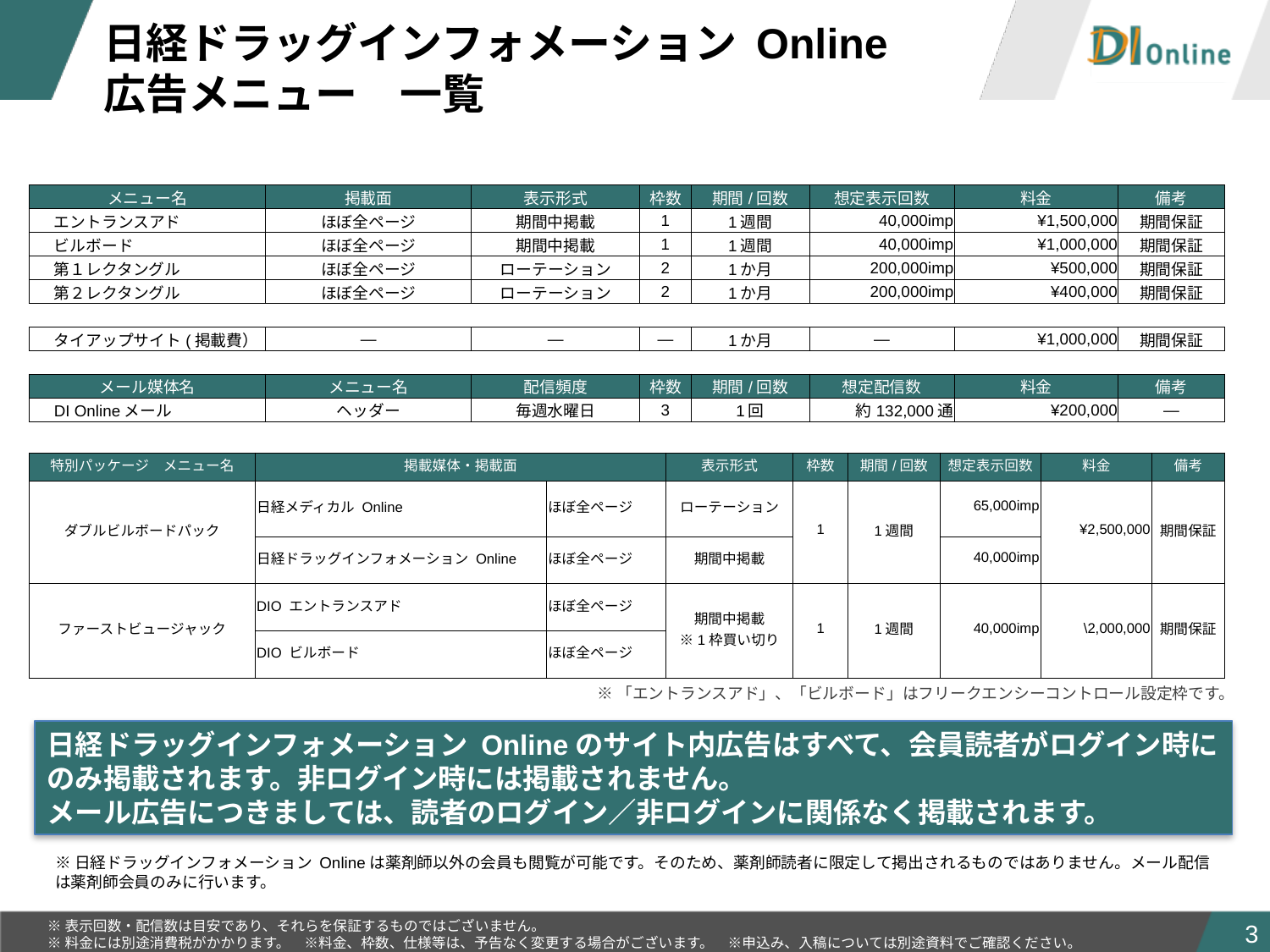

日経ドラッグインフォメーション Online
広告メニュー　一覧
| メニュー名 | 掲載面 | 表示形式 | 枠数 | 期間/回数 | 想定表示回数 | 料金 | 備考 |
| --- | --- | --- | --- | --- | --- | --- | --- |
| エントランスアド | ほぼ全ページ | 期間中掲載 | 1 | 1週間 | 40,000imp | ¥1,500,000 | 期間保証 |
| ビルボード | ほぼ全ページ | 期間中掲載 | 1 | 1週間 | 40,000imp | ¥1,000,000 | 期間保証 |
| 第１レクタングル | ほぼ全ページ | ローテーション | 2 | 1か月 | 200,000imp | ¥500,000 | 期間保証 |
| 第２レクタングル | ほぼ全ページ | ローテーション | 2 | 1か月 | 200,000imp | ¥400,000 | 期間保証 |
|  |  |  |  |  |  |  |  |
| タイアップサイト(掲載費） | ― | ― | ― | 1か月 | ― | ¥1,000,000 | 期間保証 |
|  |  |  |  |  |  |  |  |
| メール媒体名 | メニュー名 | 配信頻度 | 枠数 | 期間/回数 | 想定配信数 | 料金 | 備考 |
| DI Onlineメール | ヘッダー | 毎週水曜日 | 3 | 1回 | 約132,000通 | ¥200,000 | ― |
| 特別パッケージ　メニュー名 | 掲載媒体・掲載面 |  | 表示形式 | 枠数 | 期間/回数 | 想定表示回数 | 料金 | 備考 |
| --- | --- | --- | --- | --- | --- | --- | --- | --- |
| ダブルビルボードパック | 日経メディカル Online | ほぼ全ページ | ローテーション | 1 | 1週間 | 65,000imp | ¥2,500,000 | 期間保証 |
|  | 日経ドラッグインフォメーション Online | ほぼ全ページ | 期間中掲載 |  |  | 40,000imp |  |  |
| ファーストビュージャック | DIO エントランスアド | ほぼ全ページ | 期間中掲載 ※1枠買い切り | 1 | 1週間 | 40,000imp | \2,000,000 | 期間保証 |
|  | DIO ビルボード | ほぼ全ページ |  |  |  |  |  |  |
※「エントランスアド」、「ビルボード」はフリークエンシーコントロール設定枠です。
日経ドラッグインフォメーション Onlineのサイト内広告はすべて、会員読者がログイン時にのみ掲載されます。非ログイン時には掲載されません。
メール広告につきましては、読者のログイン／非ログインに関係なく掲載されます。
※日経ドラッグインフォメーション Onlineは薬剤師以外の会員も閲覧が可能です。そのため、薬剤師読者に限定して掲出されるものではありません。メール配信は薬剤師会員のみに行います。